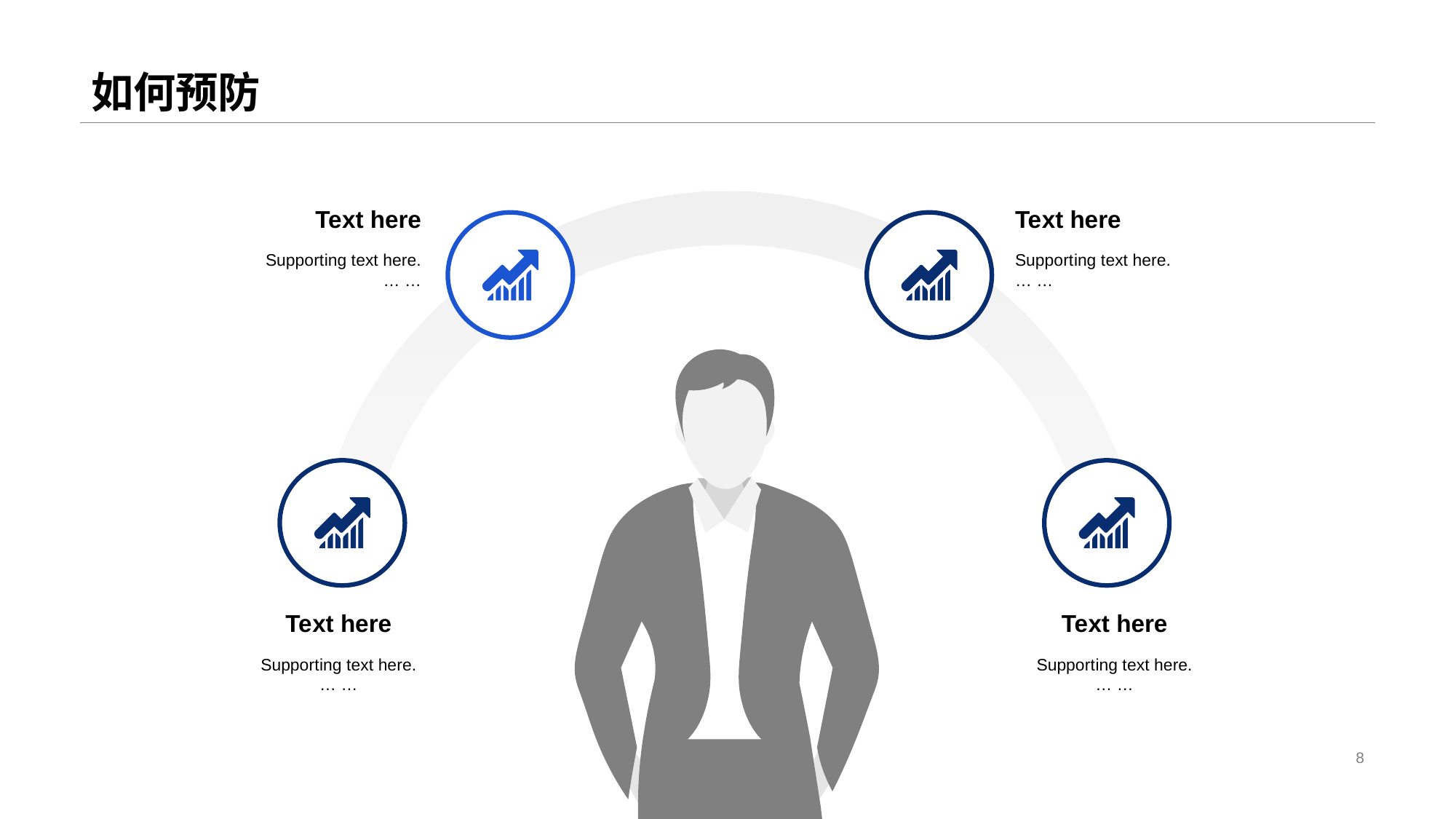

# 如何预防

Te xt here
Te xt here

Support ing text here.
… …
Support ing text here.
… …

Te xt here
Te xt here
Support ing text here.
… …
Support ing text here.
… …

8